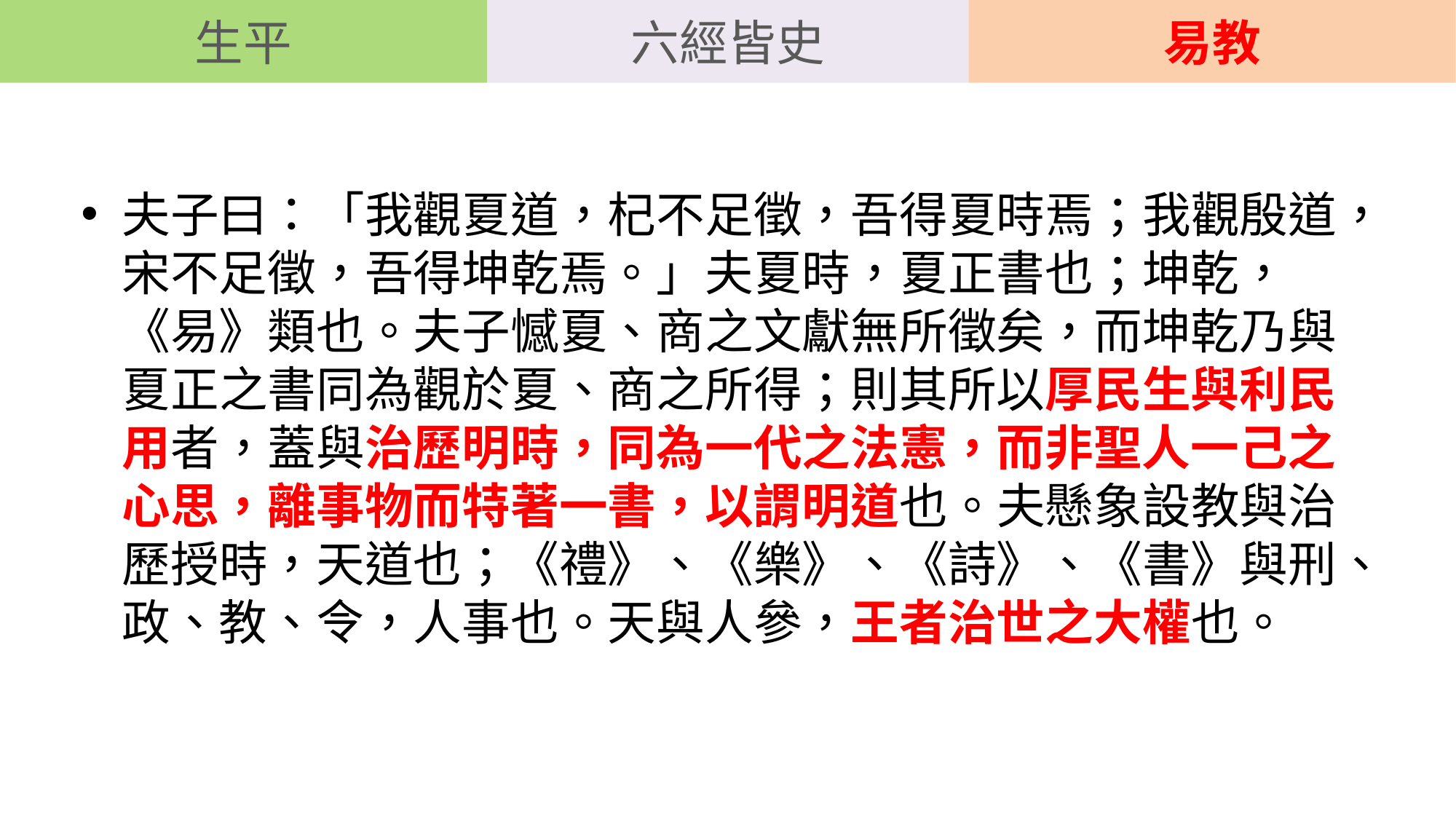

生平
六經皆史
易教
夫子曰：「我觀夏道，杞不足徵，吾得夏時焉；我觀殷道，宋不足徵，吾得坤乾焉。」夫夏時，夏正書也；坤乾，《易》類也。夫子憾夏、商之文獻無所徵矣，而坤乾乃與夏正之書同為觀於夏、商之所得；則其所以厚民生與利民用者，蓋與治歷明時，同為一代之法憲，而非聖人一己之心思，離事物而特著一書，以謂明道也。夫懸象設教與治歷授時，天道也；《禮》、《樂》、《詩》、《書》與刑、政、教、令，人事也。天與人參，王者治世之大權也。